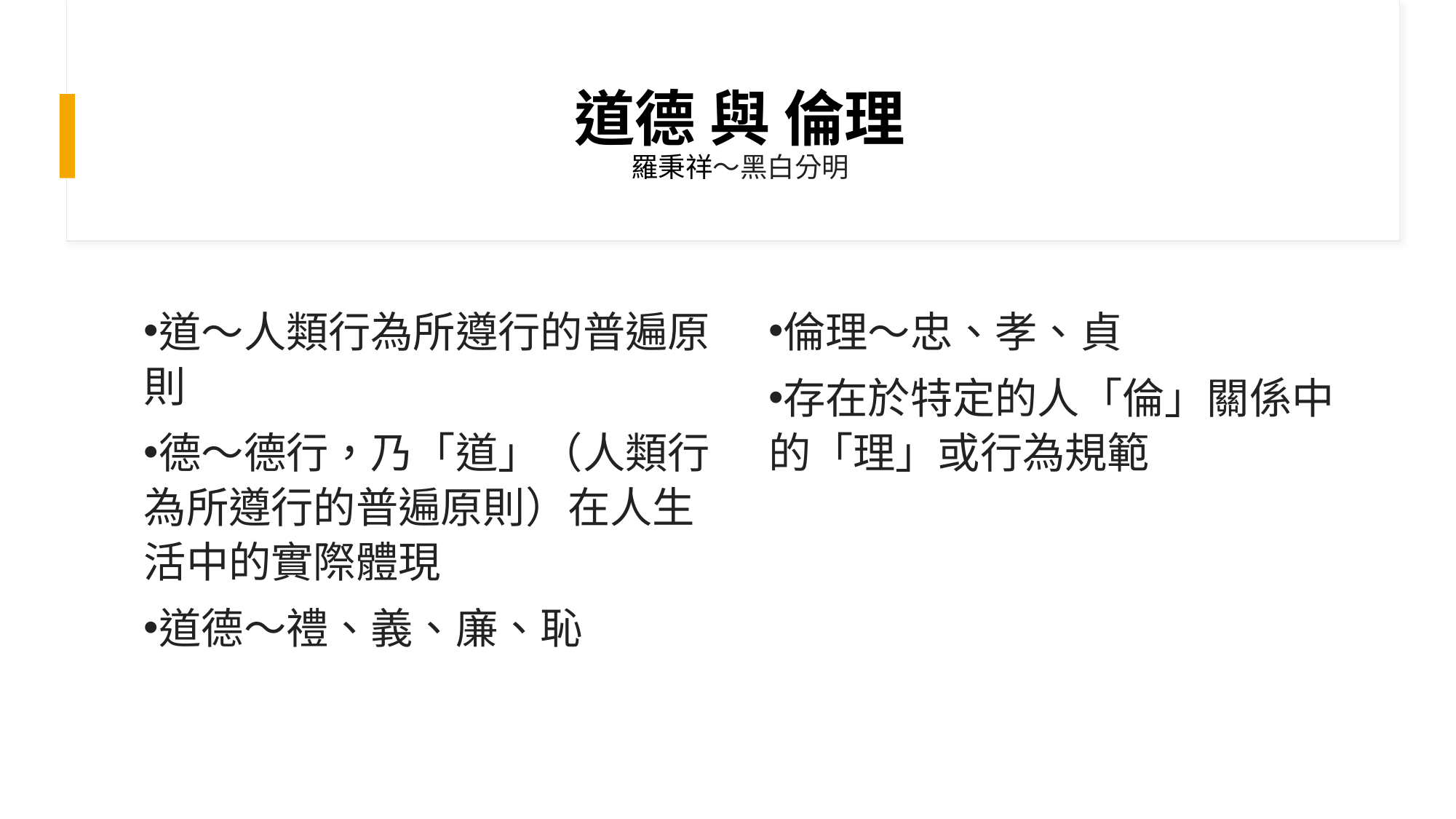

# 道德 與 倫理 羅秉祥～黑白分明
道～人類行為所遵行的普遍原則
德～德行，乃「道」（人類行為所遵行的普遍原則）在人生活中的實際體現
道德～禮、義、廉、恥

倫理～忠、孝、貞
存在於特定的人「倫」關係中的「理」或行為規範